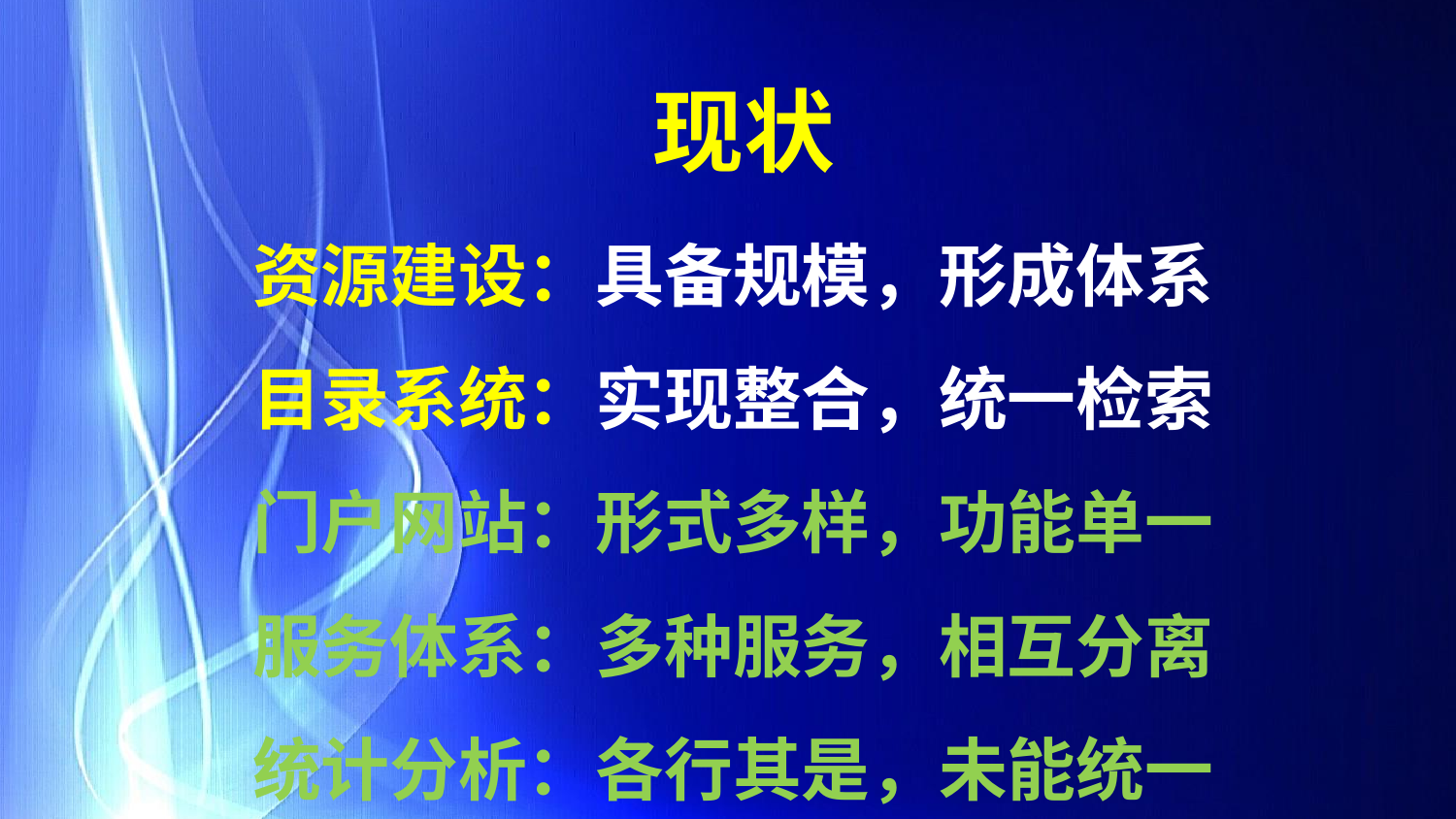

现状
资源建设：具备规模，形成体系
目录系统：实现整合，统一检索
门户网站：形式多样，功能单一
服务体系：多种服务，相互分离
统计分析：各行其是，未能统一